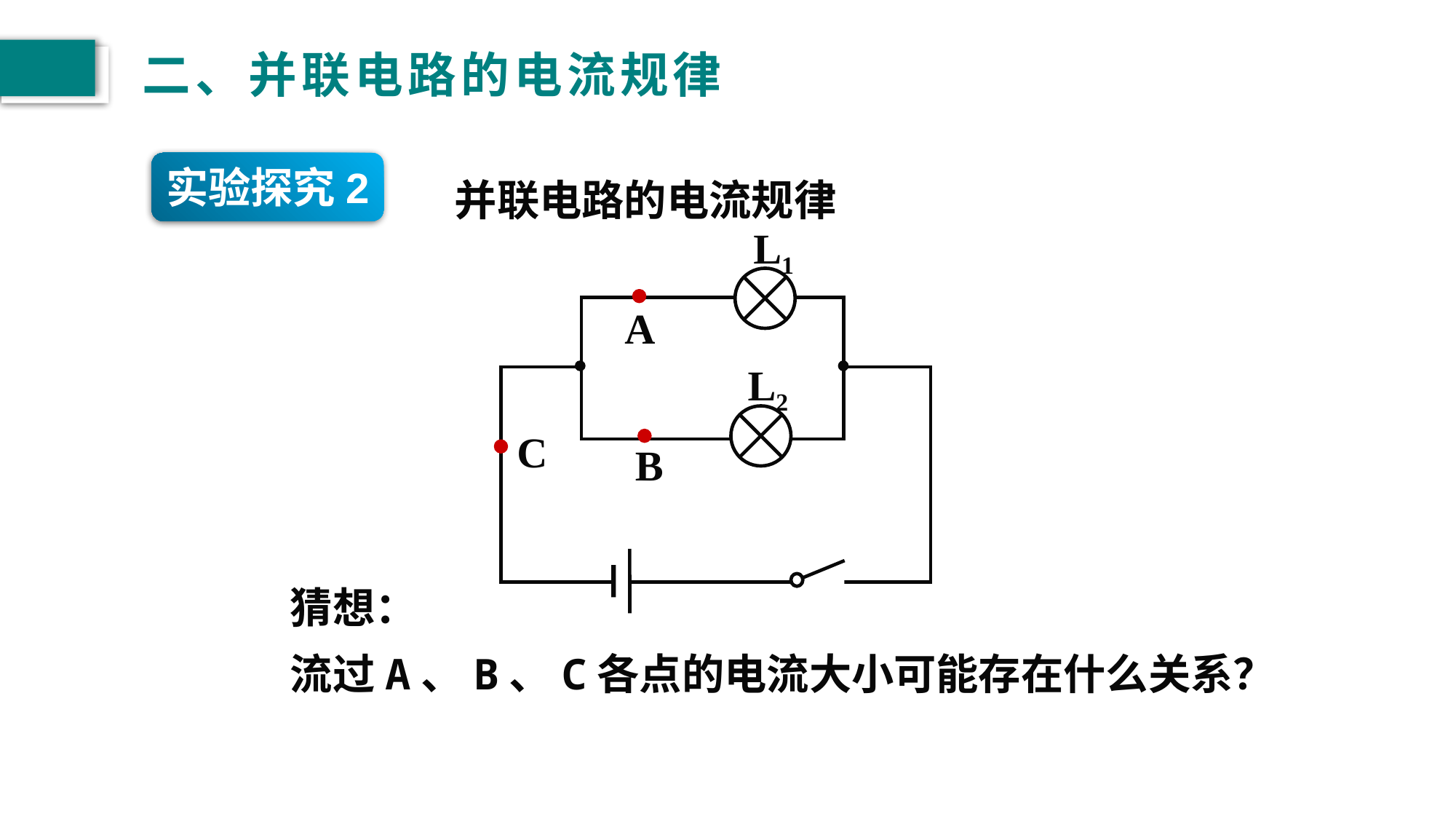

# 二、并联电路的电流规律
并联电路的电流规律
实验探究2
L1

A
L2
L1

C

B

　　猜想：
　　流过A、B、C各点的电流大小可能存在什么关系？